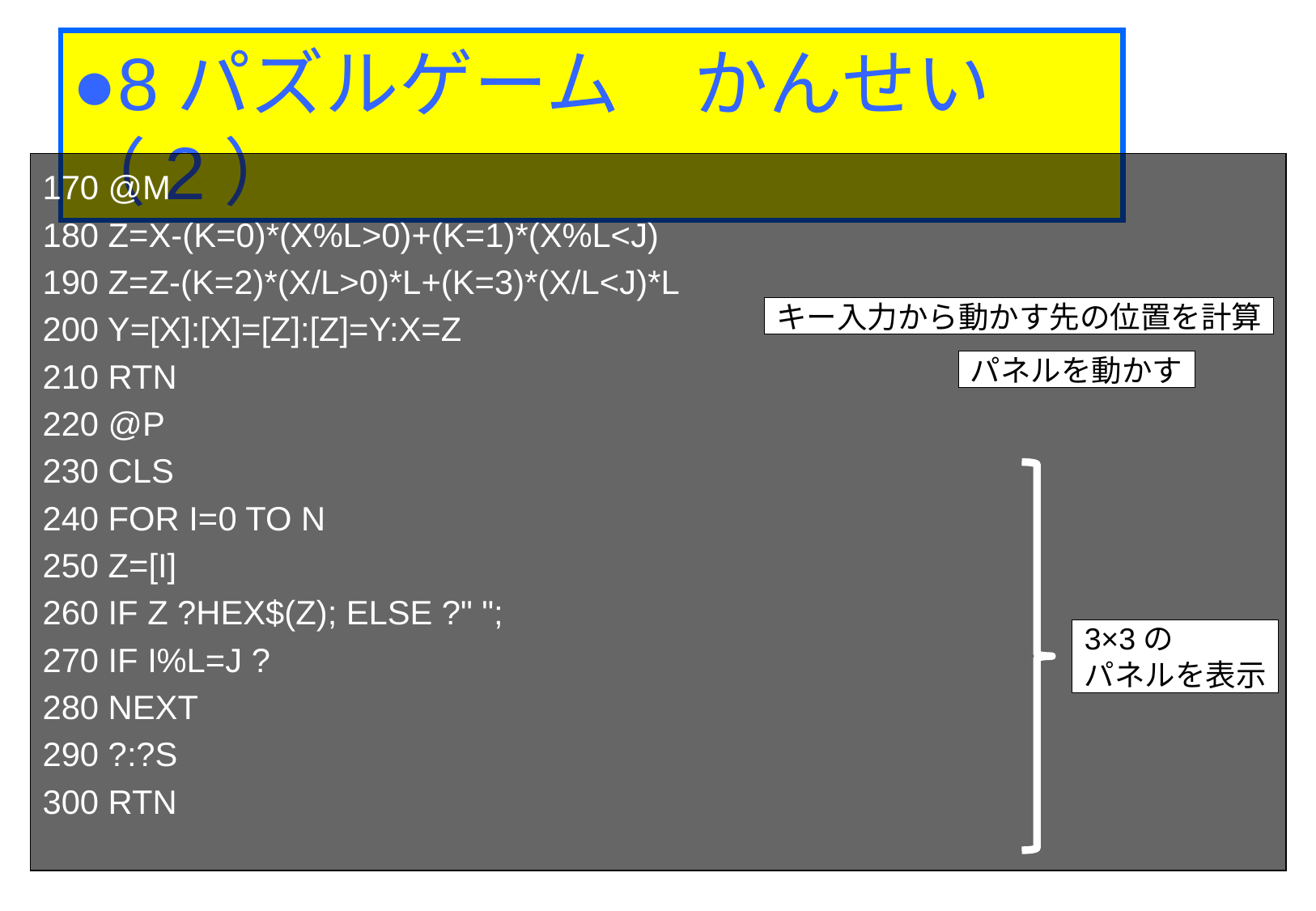

●8パズルゲーム　かんせい（2）
170 @M
180 Z=X-(K=0)*(X%L>0)+(K=1)*(X%L<J)
190 Z=Z-(K=2)*(X/L>0)*L+(K=3)*(X/L<J)*L
200 Y=[X]:[X]=[Z]:[Z]=Y:X=Z
210 RTN
220 @P
230 CLS
240 FOR I=0 TO N
250 Z=[I]
260 IF Z ?HEX$(Z); ELSE ?" ";
270 IF I%L=J ?
280 NEXT
290 ?:?S
300 RTN
キー入力から動かす先の位置を計算
パネルを動かす

3×3の
パネルを表示